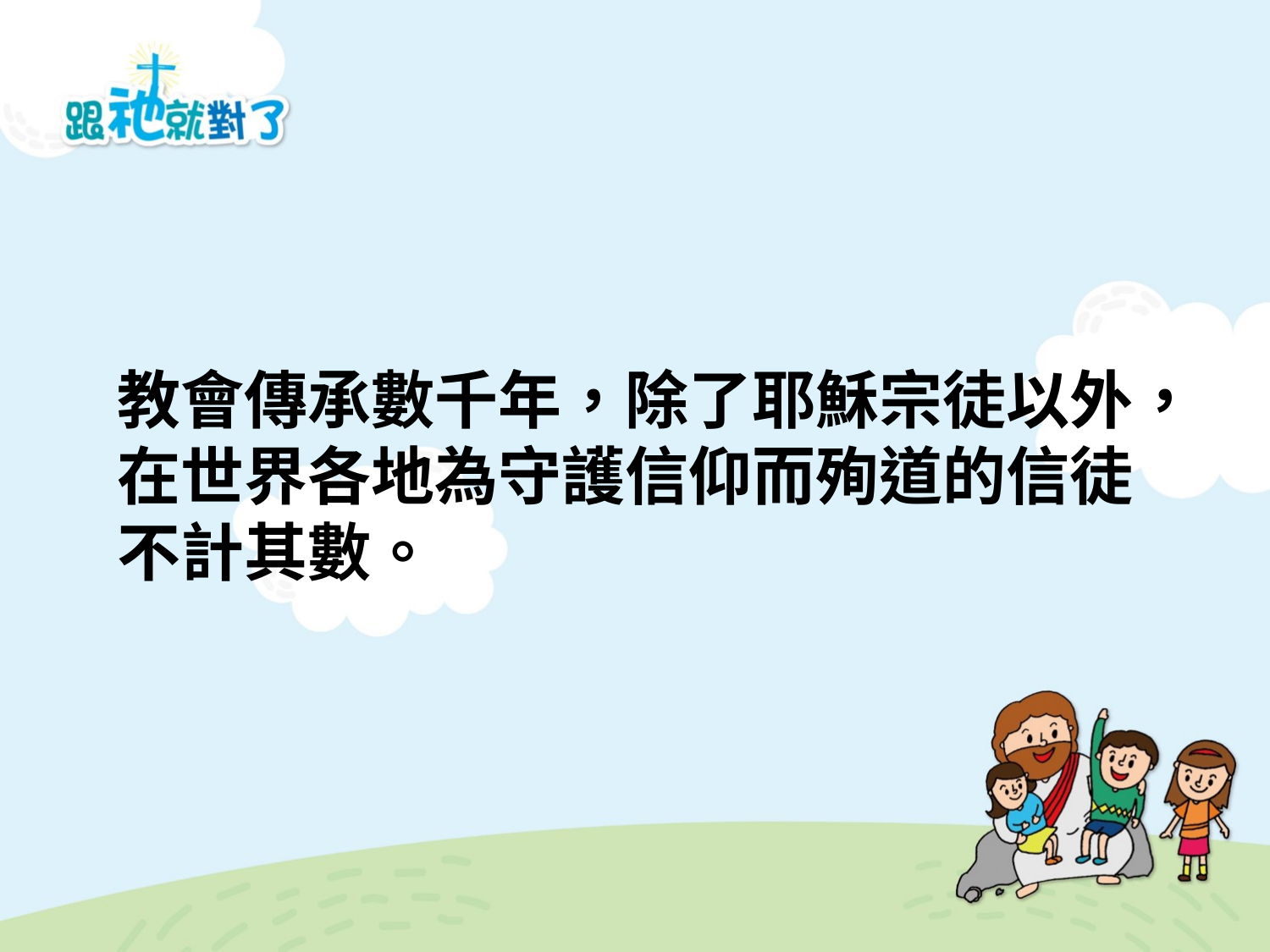

教會傳承數千年，除了耶穌宗徒以外，在世界各地為守護信仰而殉道的信徒不計其數。